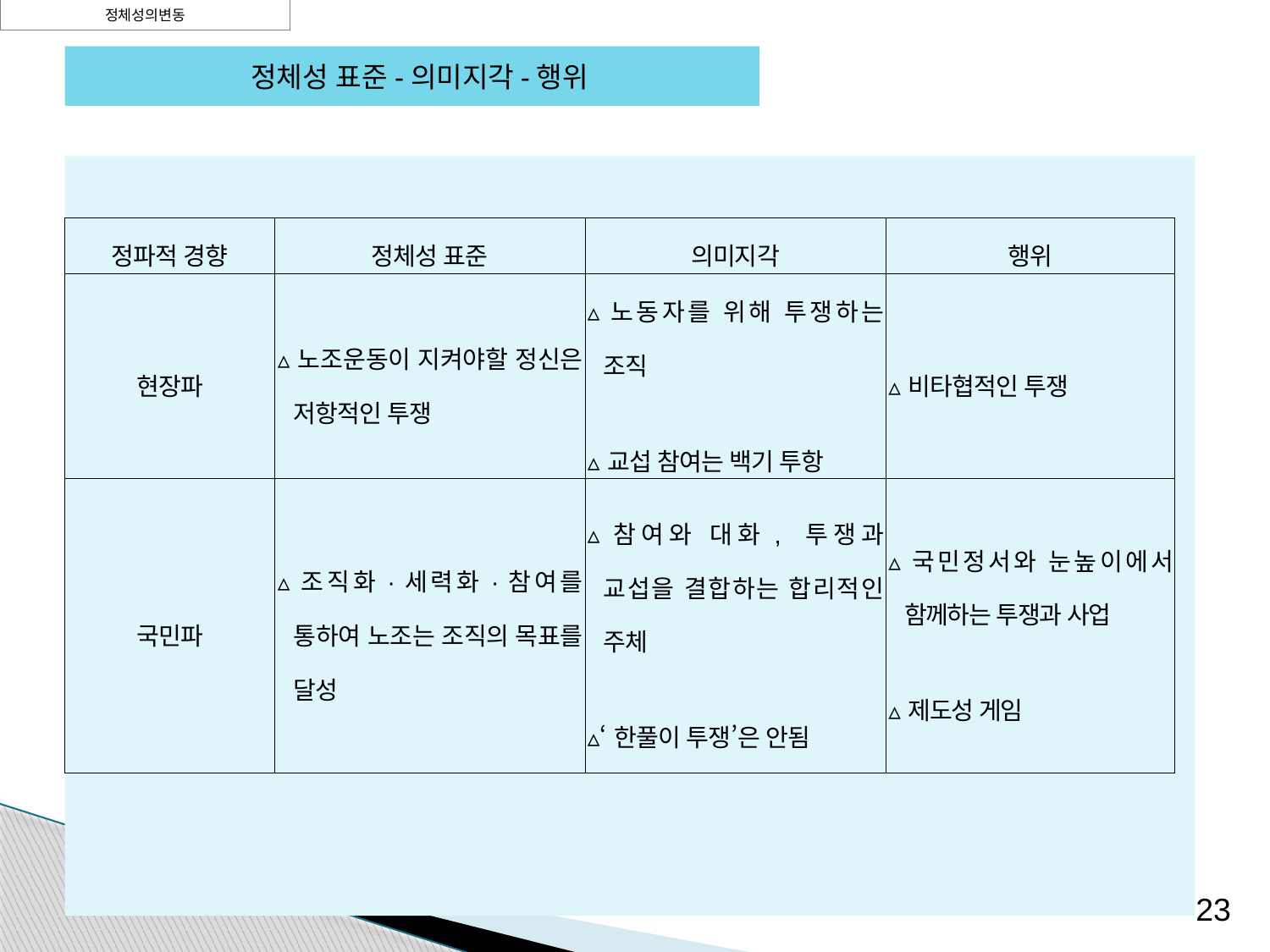

정체성의변동
 정체성 표준-의미지각-행위

|  |  |  |  |
| --- | --- | --- | --- |
| 정파적 경향 | 정체성 표준 | 의미지각 | 행위 |
| 현장파 | ▵노조운동이 지켜야할 정신은 저항적인 투쟁 | ▵노동자를 위해 투쟁하는 조직 ▵교섭 참여는 백기 투항 | ▵비타협적인 투쟁 |
| 국민파 | ▵조직화·세력화·참여를 통하여 노조는 조직의 목표를 달성 | ▵참여와 대화, 투쟁과 교섭을 결합하는 합리적인 주체 ▵‘한풀이 투쟁’은 안됨 | ▵국민정서와 눈높이에서 함께하는 투쟁과 사업 ▵제도성 게임 |
23